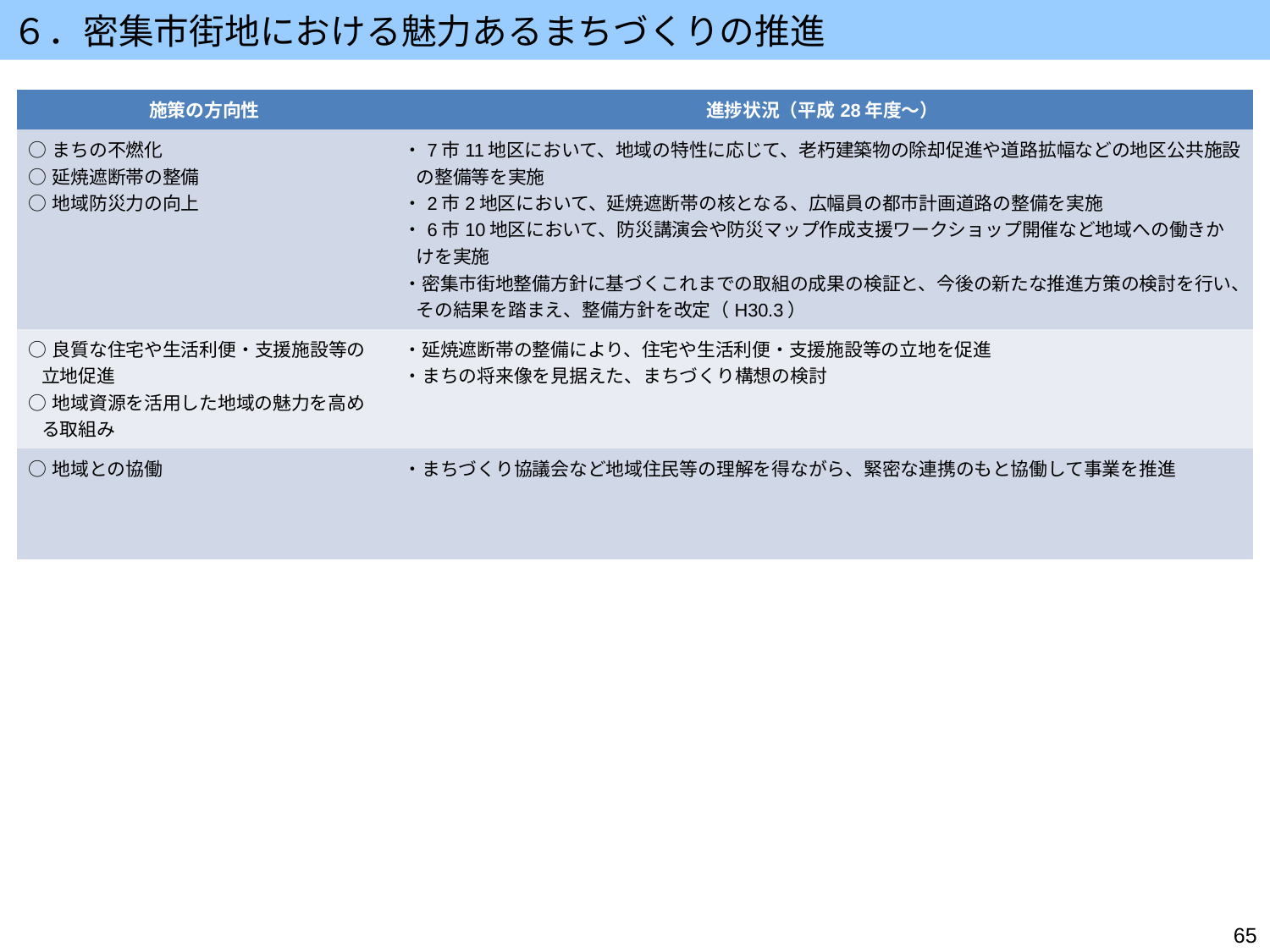

６．密集市街地における魅力あるまちづくりの推進
| 施策の方向性 | 進捗状況（平成28年度～） |
| --- | --- |
| ○まちの不燃化 ○延焼遮断帯の整備 ○地域防災力の向上 | ・7市11地区において、地域の特性に応じて、老朽建築物の除却促進や道路拡幅などの地区公共施設の整備等を実施 ・2市2地区において、延焼遮断帯の核となる、広幅員の都市計画道路の整備を実施 ・6市10地区において、防災講演会や防災マップ作成支援ワークショップ開催など地域への働きかけを実施 ・密集市街地整備方針に基づくこれまでの取組の成果の検証と、今後の新たな推進方策の検討を行い、その結果を踏まえ、整備方針を改定（H30.3） |
| ○良質な住宅や生活利便・支援施設等の立地促進 ○地域資源を活用した地域の魅力を高める取組み | ・延焼遮断帯の整備により、住宅や生活利便・支援施設等の立地を促進 ・まちの将来像を見据えた、まちづくり構想の検討 |
| ○地域との協働 | ・まちづくり協議会など地域住民等の理解を得ながら、緊密な連携のもと協働して事業を推進 |
65